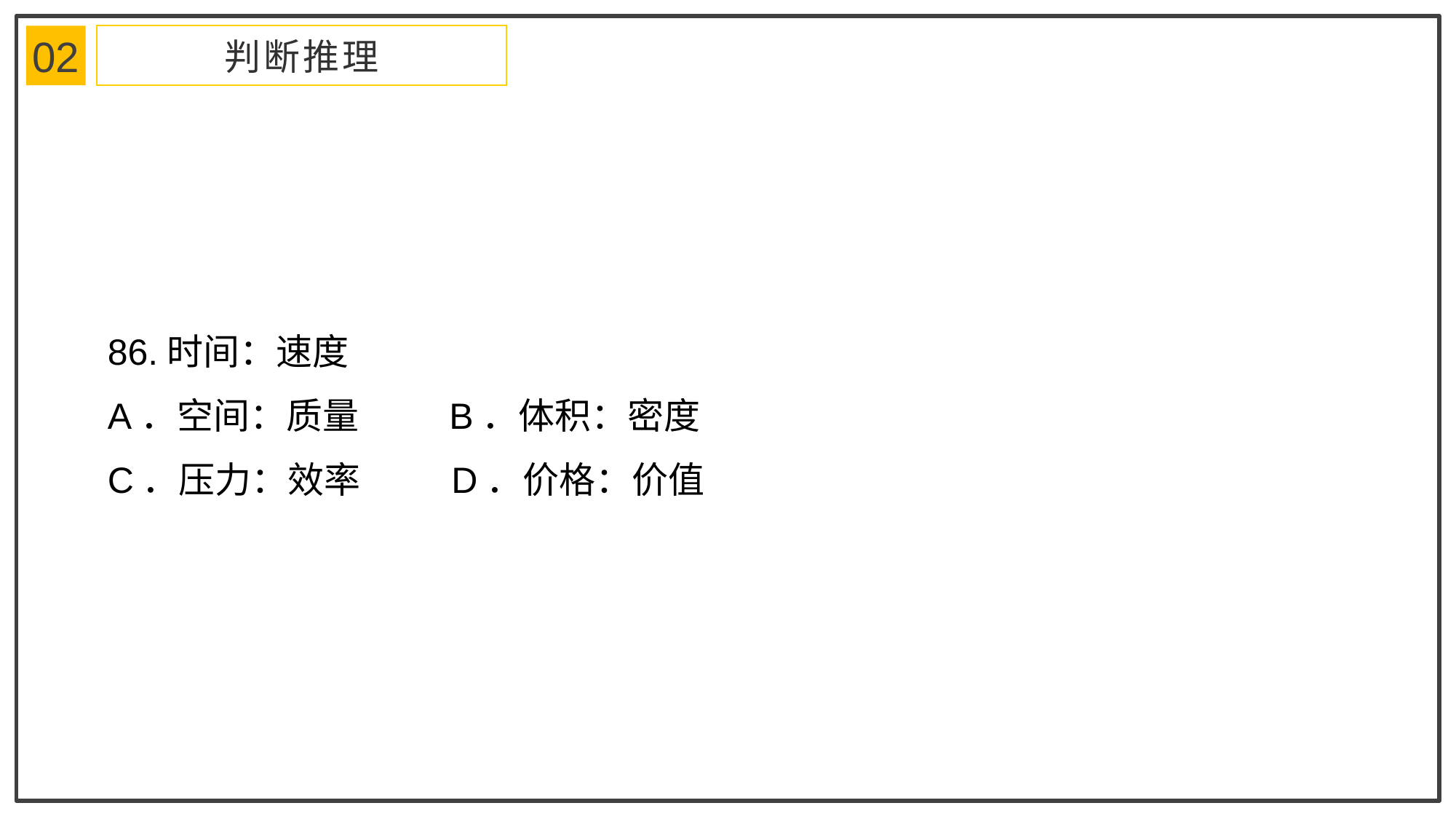

02
判断推理
86.时间：速度
A．空间：质量          B．体积：密度
C．压力：效率          D．价格：价值